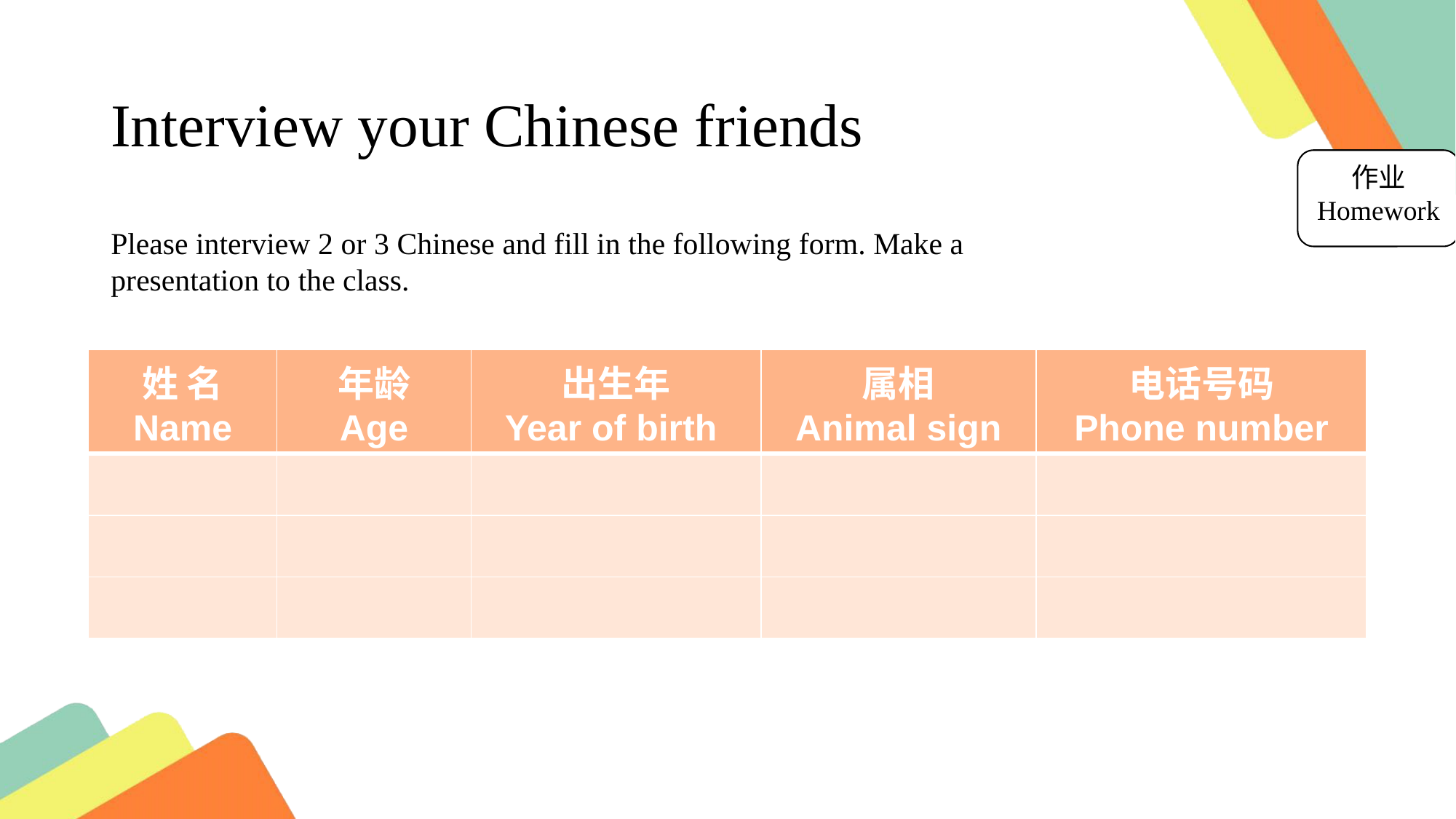

Interview your Chinese friends
作业
Homework
Please interview 2 or 3 Chinese and fill in the following form. Make a presentation to the class.
| 姓 名 Name | 年龄 Age | 出生年 Year of birth | 属相 Animal sign | 电话号码 Phone number |
| --- | --- | --- | --- | --- |
|  |  |  |  |  |
|  |  |  |  |  |
|  |  |  |  |  |